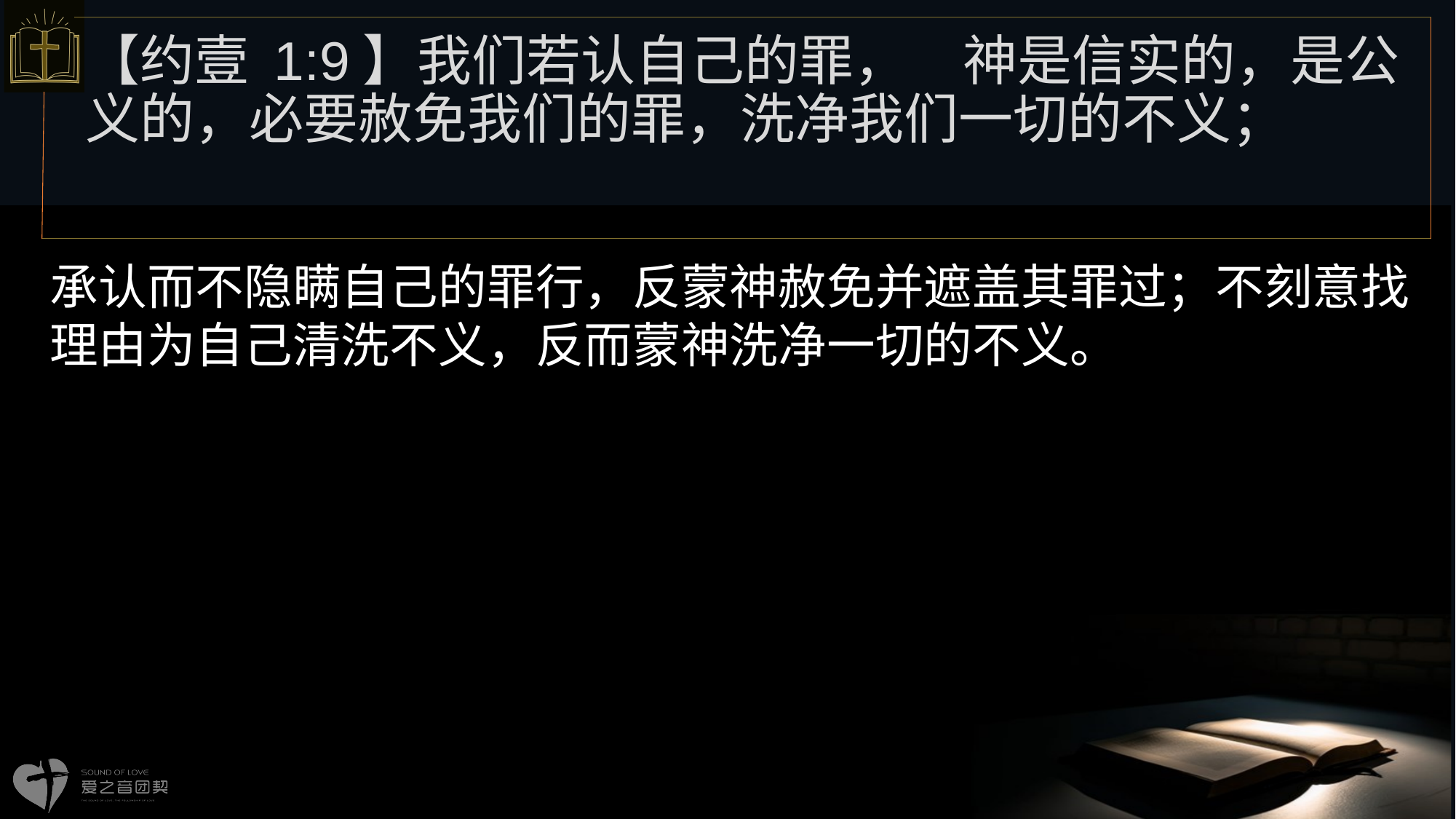

【约壹 1:9】我们若认自己的罪，　神是信实的，是公义的，必要赦免我们的罪，洗净我们一切的不义；
# 承认而不隐瞒自己的罪行，反蒙神赦免并遮盖其罪过；不刻意找理由为自己清洗不义，反而蒙神洗净一切的不义。